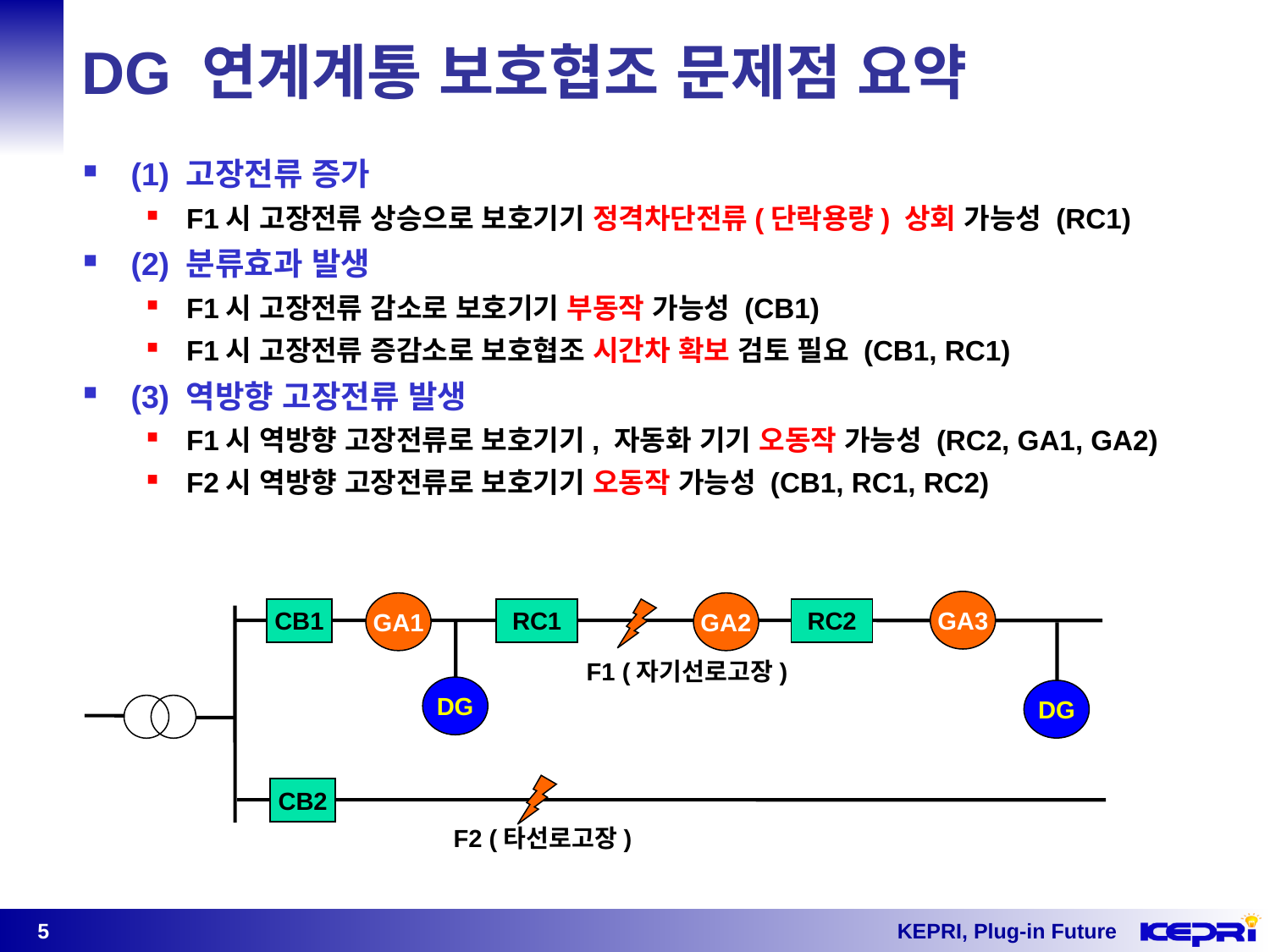

DG 연계계통 보호협조 문제점 요약
(1) 고장전류 증가
F1시 고장전류 상승으로 보호기기 정격차단전류(단락용량) 상회 가능성 (RC1)
(2) 분류효과 발생
F1시 고장전류 감소로 보호기기 부동작 가능성 (CB1)
F1시 고장전류 증감소로 보호협조 시간차 확보 검토 필요 (CB1, RC1)
(3) 역방향 고장전류 발생
F1시 역방향 고장전류로 보호기기, 자동화 기기 오동작 가능성 (RC2, GA1, GA2)
F2시 역방향 고장전류로 보호기기 오동작 가능성 (CB1, RC1, RC2)

GA3
GA1
GA2
CB1
RC1

RC2

F1 (자기선로고장)
DG
DG

CB2

F2 (타선로고장)